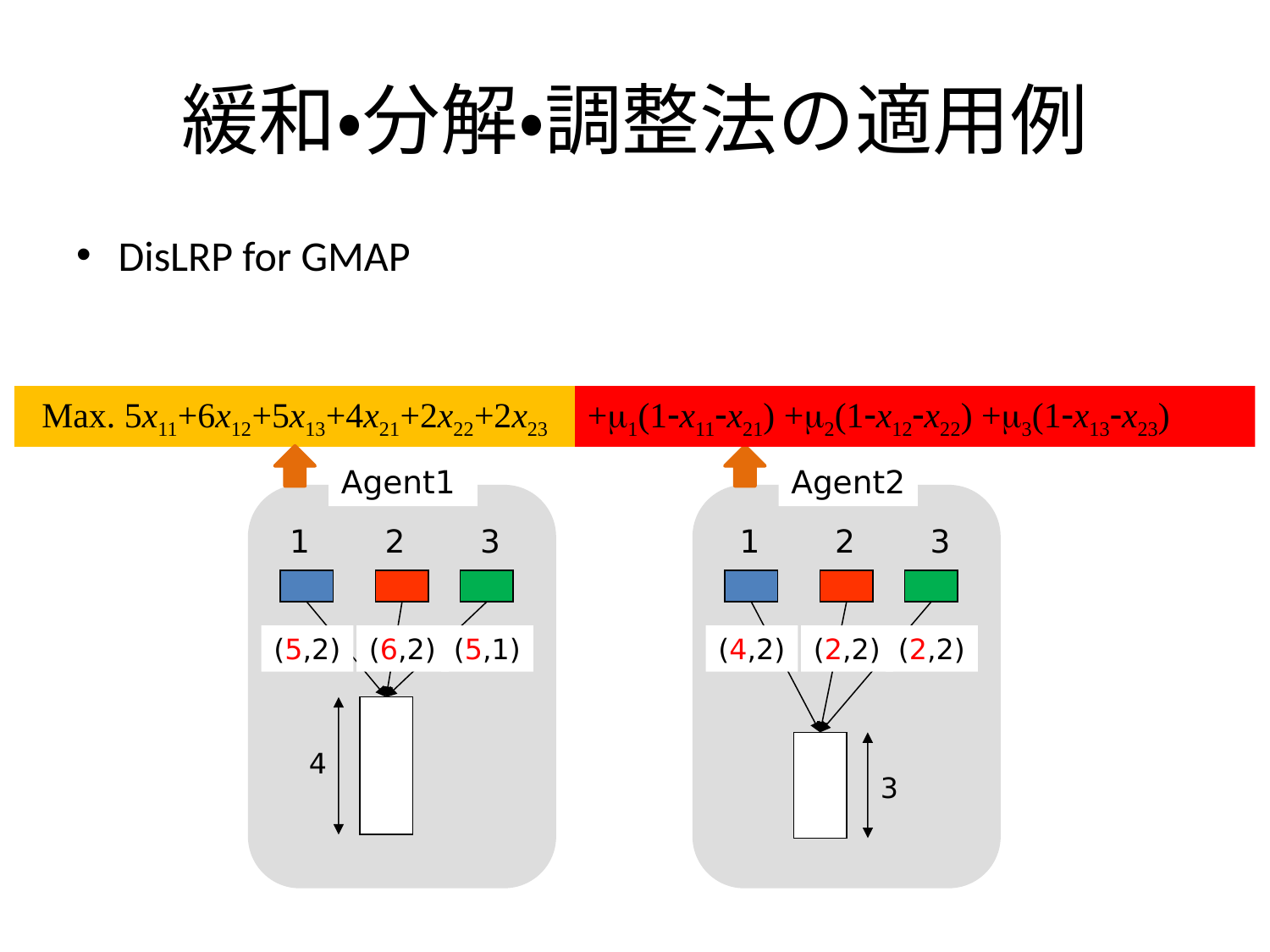

# 緩和・分解・調整法の適用例
DisLRP for GMAP
Max. 5x11+6x12+5x13+4x21+2x22+2x23
+μ1(1−x11−x21) +μ2(1−x12−x22) +μ3(1−x13−x23)

Agent1
Agent2

1
2
3
1
2
3

(5,2)
(6,2)
(5,1)
(4,2)
(2,2)
(2,2)

4
3